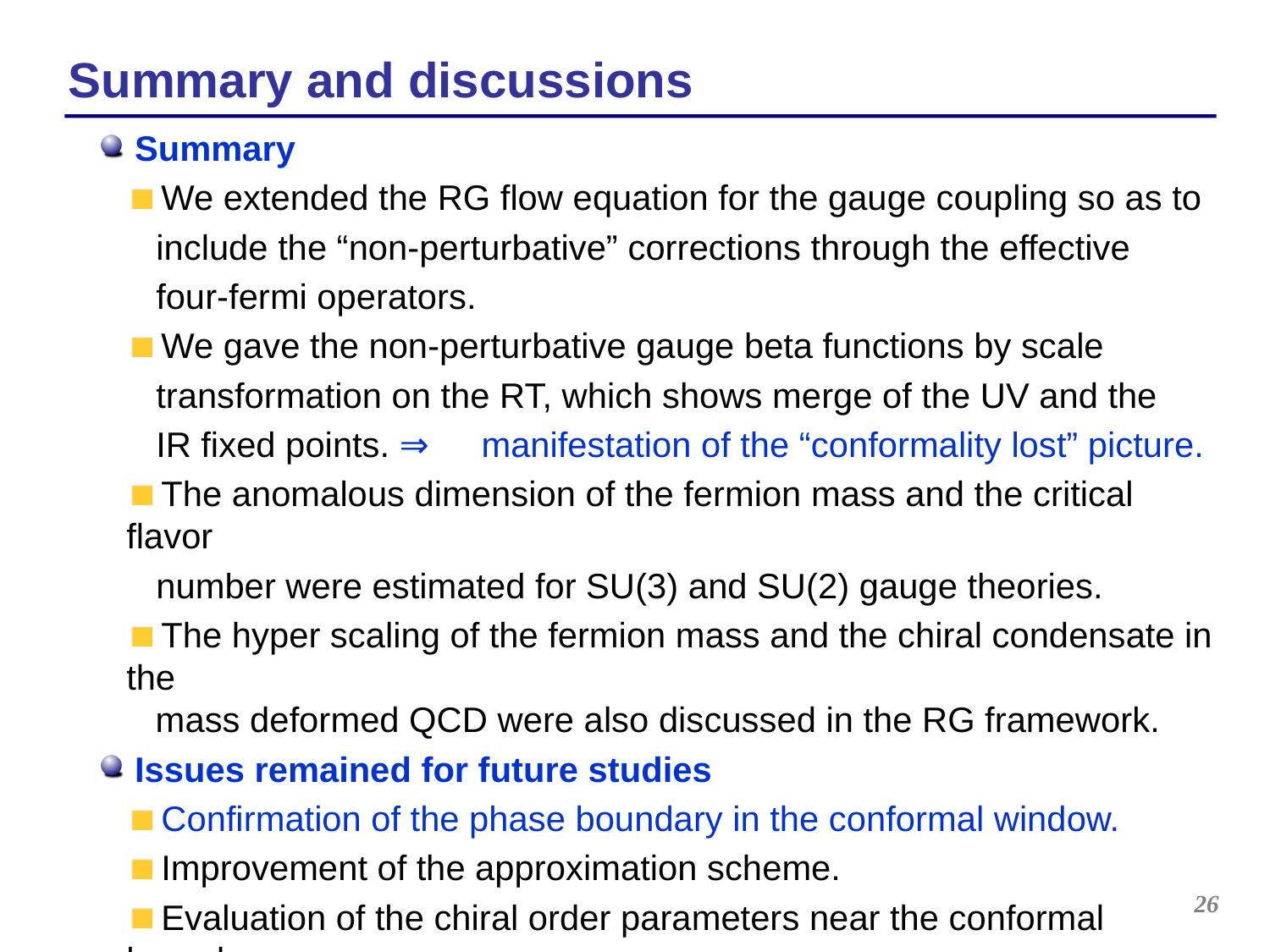

Summary
 We extended the RG flow equation for the gauge coupling so as to
   include the “non-perturbative” corrections through the effective
   four-fermi operators.
 We gave the non-perturbative gauge beta functions by scale
   transformation on the RT, which shows merge of the UV and the
   IR fixed points. ⇒　manifestation of the “conformality lost” picture.
 The anomalous dimension of the fermion mass and the critical flavor
   number were estimated for SU(3) and SU(2) gauge theories.
 The hyper scaling of the fermion mass and the chiral condensate in the
   mass deformed QCD were also discussed in the RG framework.
 Issues remained for future studies
 Confirmation of the phase boundary in the conformal window.
 Improvement of the approximation scheme.
 Evaluation of the chiral order parameters near the conformal boundary.
 ・・・・・

# Summary and discussions